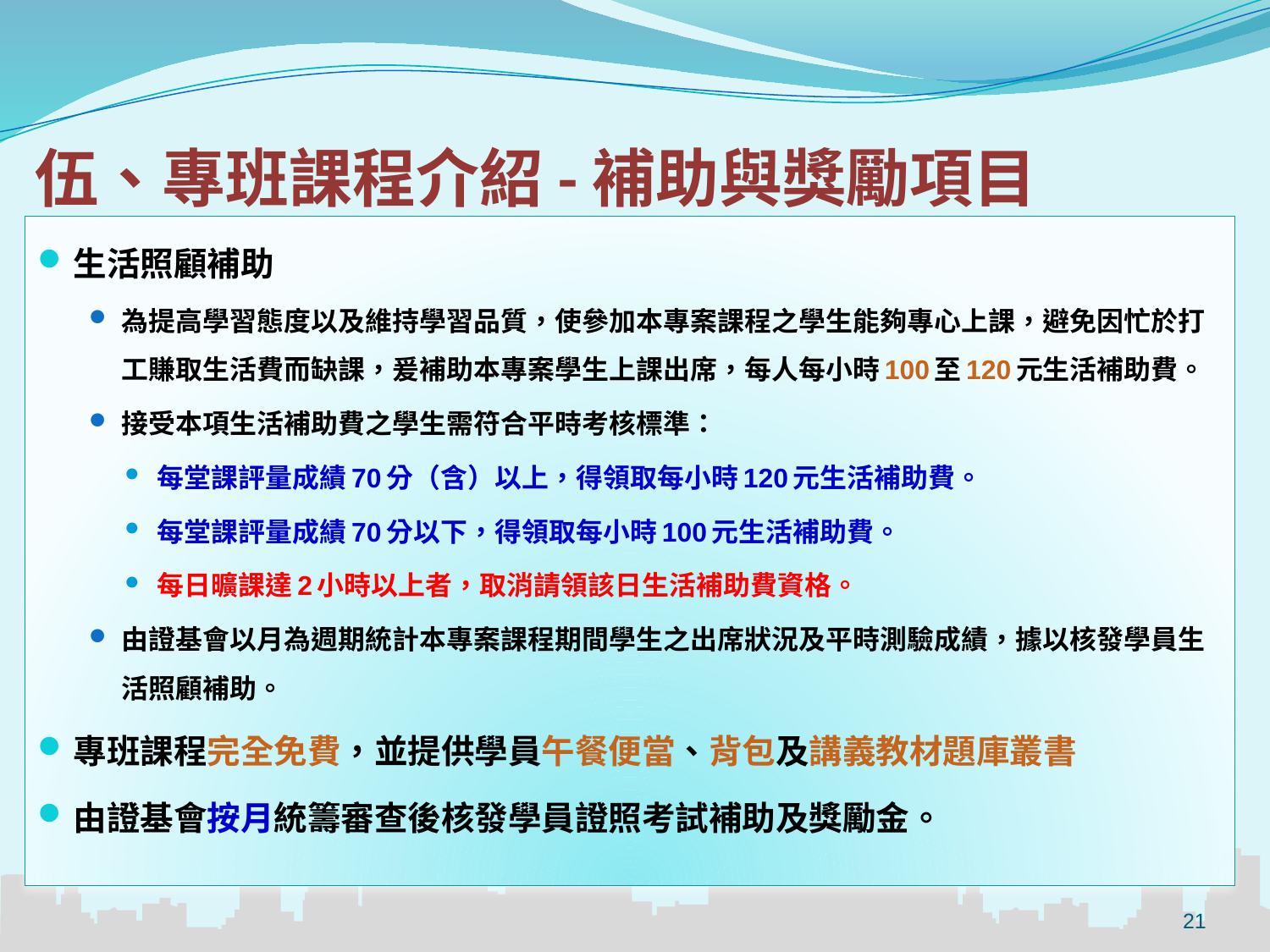

# 伍、專班課程介紹-補助與獎勵項目
生活照顧補助
為提高學習態度以及維持學習品質，使參加本專案課程之學生能夠專心上課，避免因忙於打工賺取生活費而缺課，爰補助本專案學生上課出席，每人每小時100至120元生活補助費。
接受本項生活補助費之學生需符合平時考核標準：
每堂課評量成績70分（含）以上，得領取每小時120元生活補助費。
每堂課評量成績70分以下，得領取每小時100元生活補助費。
每日曠課達2小時以上者，取消請領該日生活補助費資格。
由證基會以月為週期統計本專案課程期間學生之出席狀況及平時測驗成績，據以核發學員生活照顧補助。
專班課程完全免費，並提供學員午餐便當、背包及講義教材題庫叢書
由證基會按月統籌審查後核發學員證照考試補助及獎勵金。

21